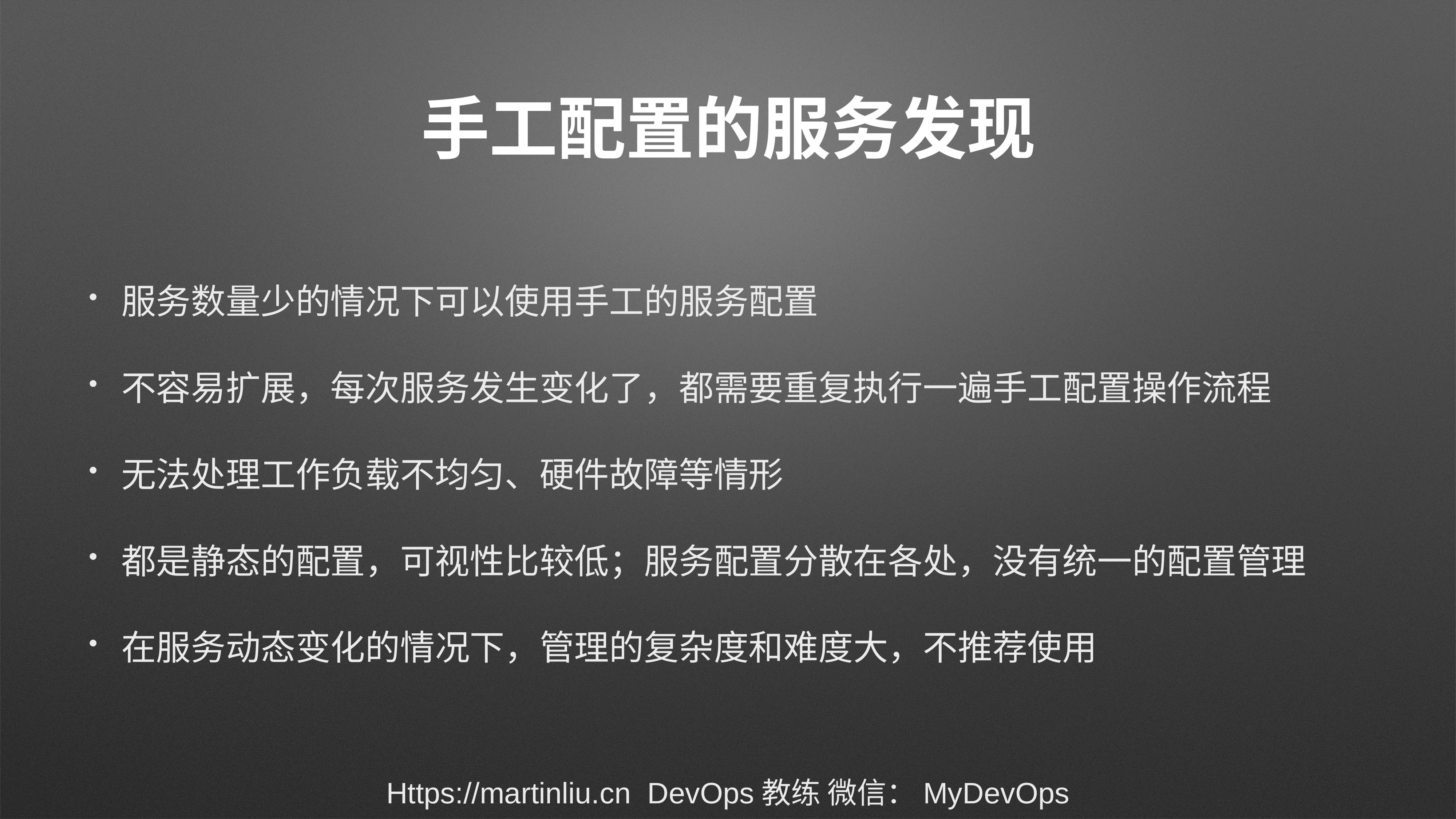

# 手工配置的服务发现
服务数量少的情况下可以使用手工的服务配置
不容易扩展，每次服务发生变化了，都需要重复执行一遍手工配置操作流程
无法处理工作负载不均匀、硬件故障等情形
都是静态的配置，可视性比较低；服务配置分散在各处，没有统一的配置管理
在服务动态变化的情况下，管理的复杂度和难度大，不推荐使用